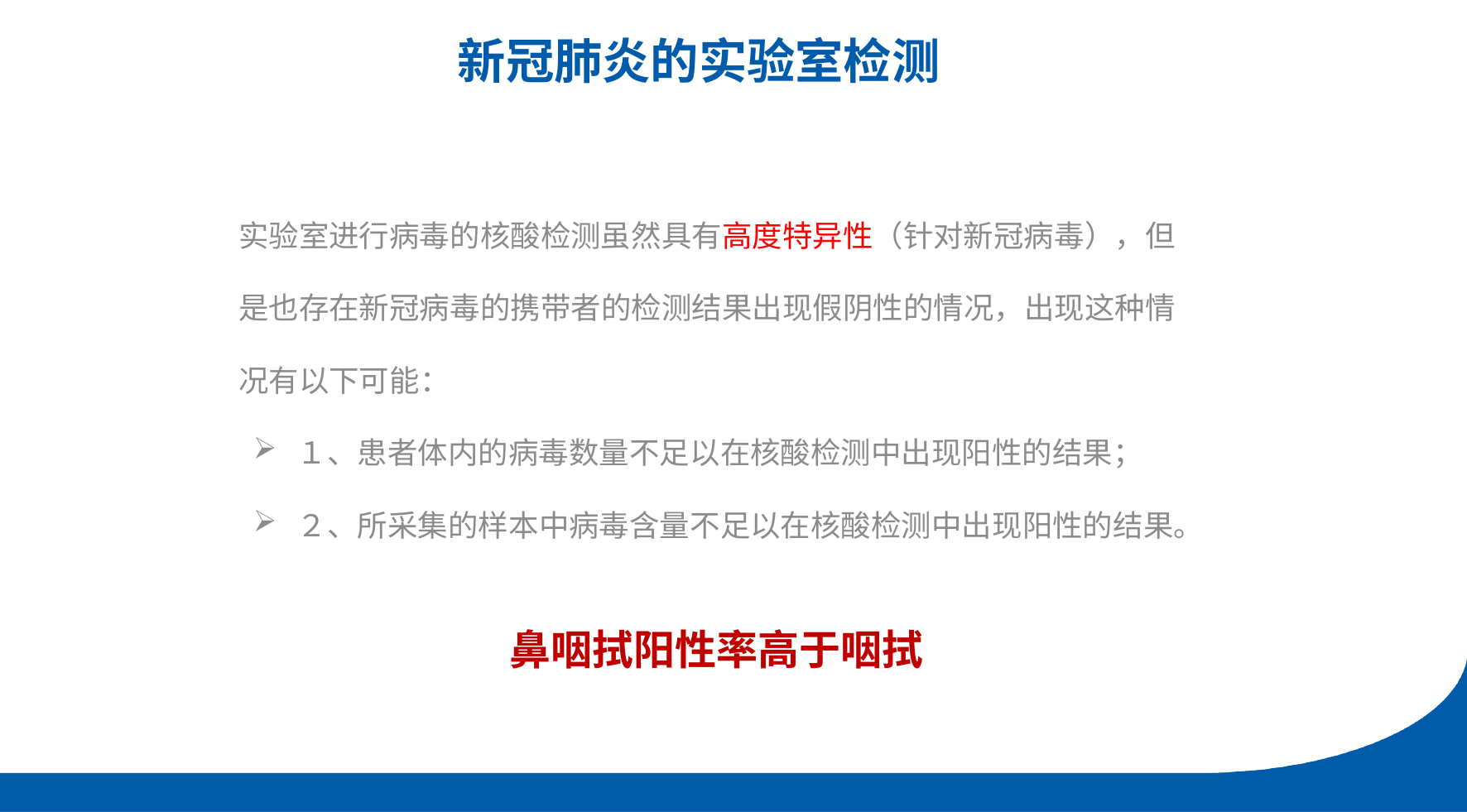

# 新冠肺炎的实验室检测
实验室进行病毒的核酸检测虽然具有高度特异性（针对新冠病毒），但是也存在新冠病毒的携带者的检测结果出现假阴性的情况，出现这种情况有以下可能：
１、患者体内的病毒数量不足以在核酸检测中出现阳性的结果；
２、所采集的样本中病毒含量不足以在核酸检测中出现阳性的结果。
鼻咽拭阳性率高于咽拭